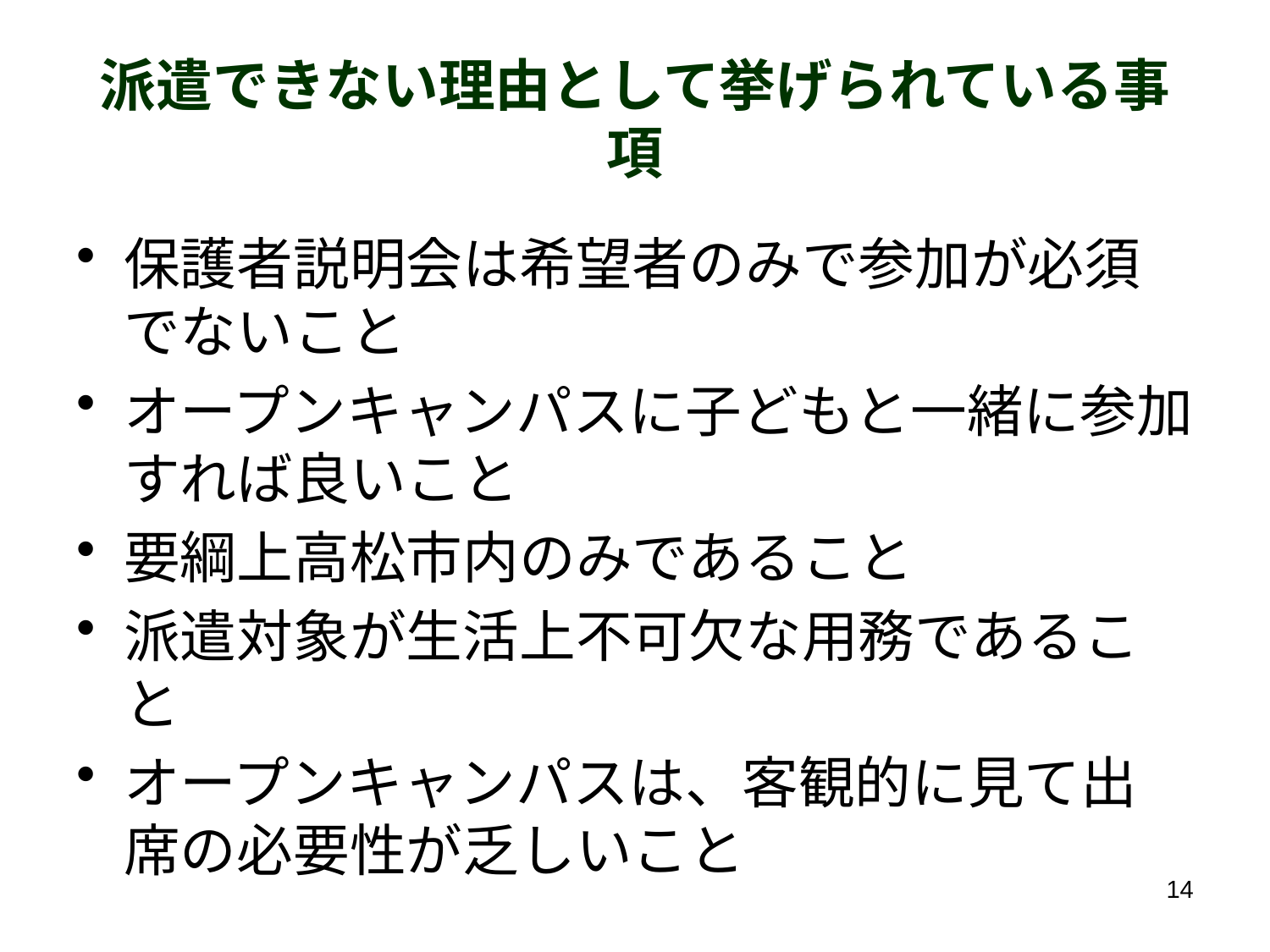

派遣できない理由として挙げられている事項
保護者説明会は希望者のみで参加が必須でないこと
オープンキャンパスに子どもと一緒に参加すれば良いこと
要綱上高松市内のみであること
派遣対象が生活上不可欠な用務であること
オープンキャンパスは、客観的に見て出席の必要性が乏しいこと
14